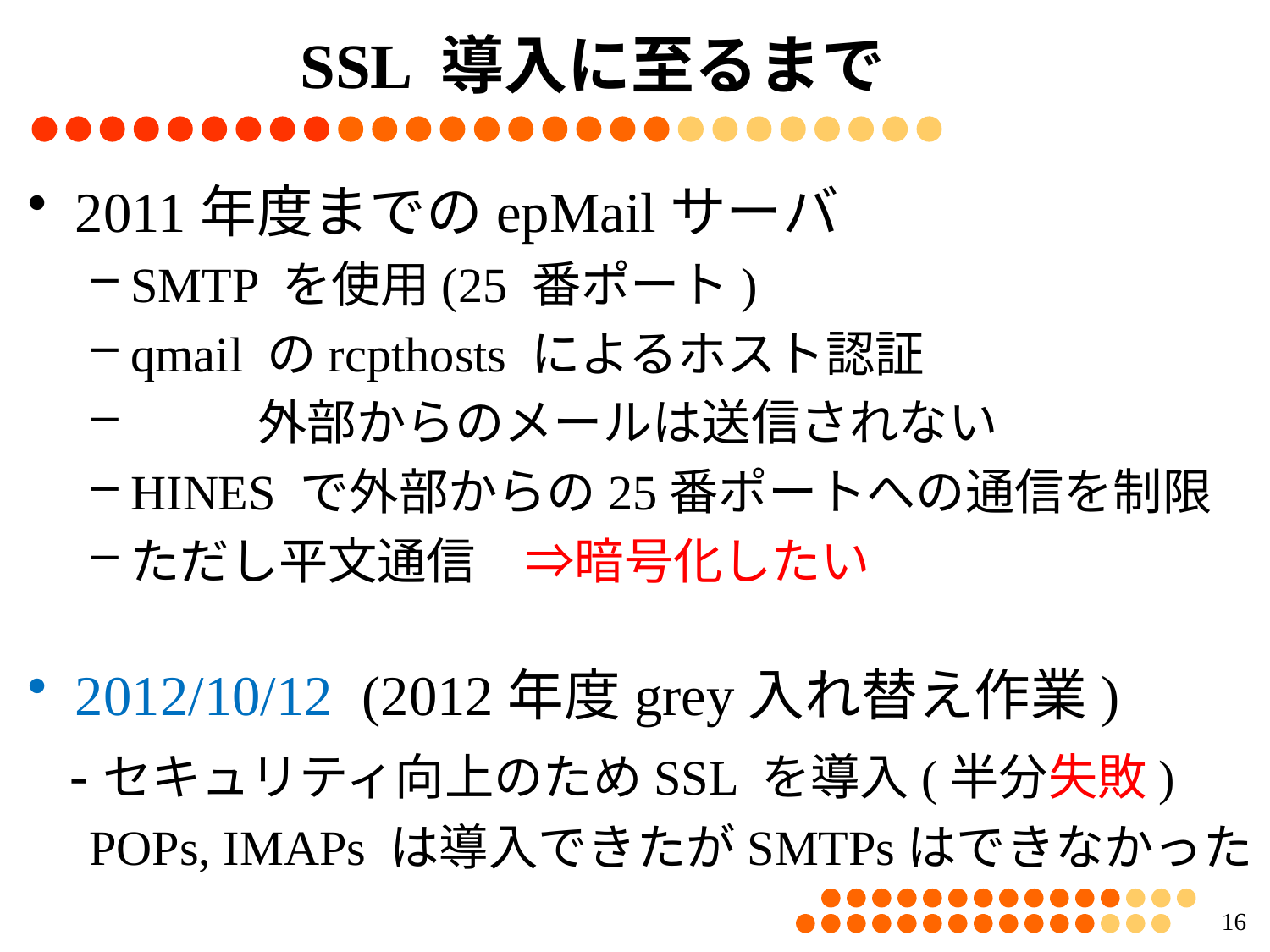

# SSL 導入に至るまで
2011年度までのepMailサーバ
SMTP を使用(25 番ポート)
qmail のrcpthosts によるホスト認証
	外部からのメールは送信されない
HINES で外部からの25番ポートへの通信を制限
ただし平文通信　⇒暗号化したい
2012/10/12  (2012年度grey入れ替え作業)
   -セキュリティ向上のためSSL を導入(半分失敗)
     POPs, IMAPs は導入できたがSMTPsはできなかった
16